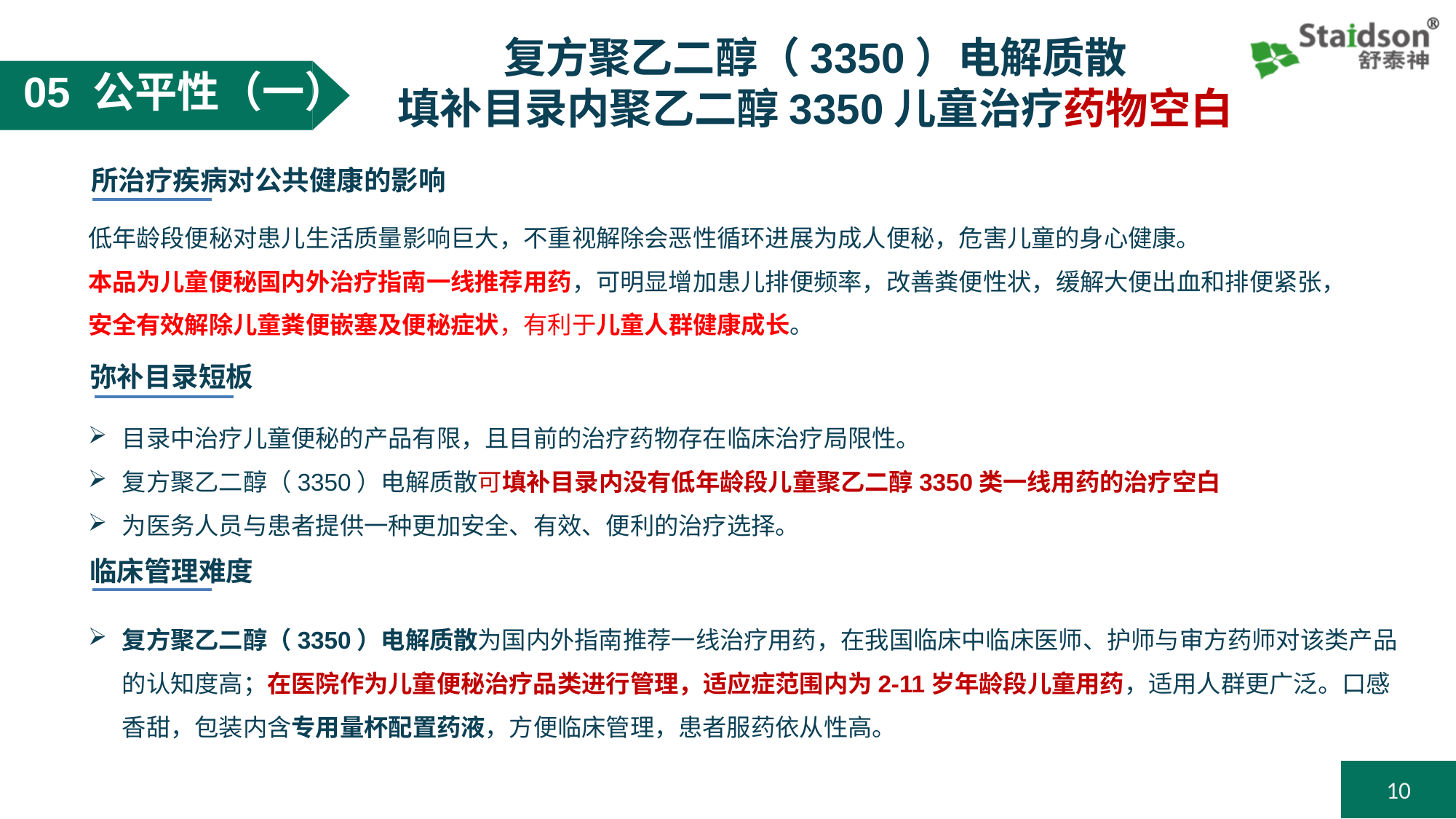

复方聚乙二醇（3350）电解质散
填补目录内聚乙二醇3350儿童治疗药物空白
05 公平性（一）

所治疗疾病对公共健康的影响
低年龄段便秘对患儿生活质量影响巨大，不重视解除会恶性循环进展为成人便秘，危害儿童的身心健康。
本品为儿童便秘国内外治疗指南一线推荐用药，可明显增加患儿排便频率，改善粪便性状，缓解大便出血和排便紧张，
安全有效解除儿童粪便嵌塞及便秘症状，有利于儿童人群健康成长。
弥补目录短板
目录中治疗儿童便秘的产品有限，且目前的治疗药物存在临床治疗局限性。
复方聚乙二醇（3350）电解质散可填补目录内没有低年龄段儿童聚乙二醇3350类一线用药的治疗空白
为医务人员与患者提供一种更加安全、有效、便利的治疗选择。
临床管理难度
复方聚乙二醇（3350）电解质散为国内外指南推荐一线治疗用药，在我国临床中临床医师、护师与审方药师对该类产品的认知度高；在医院作为儿童便秘治疗品类进行管理，适应症范围内为2-11岁年龄段儿童用药，适用人群更广泛。口感香甜，包装内含专用量杯配置药液，方便临床管理，患者服药依从性高。